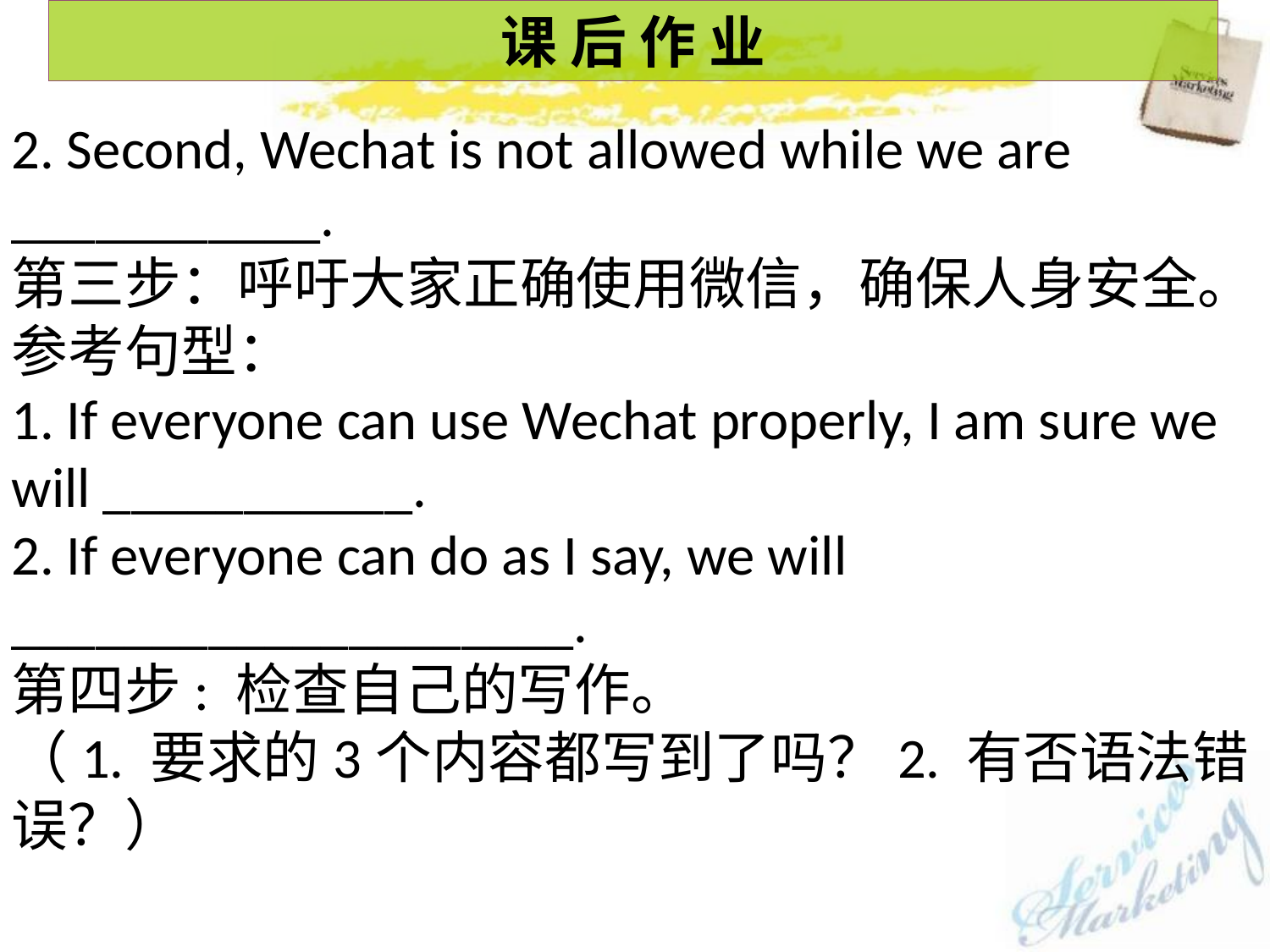

课 后 作 业
2. Second, Wechat is not allowed while we are ___________.
第三步：呼吁大家正确使用微信，确保人身安全。
参考句型：
1. If everyone can use Wechat properly, I am sure we will ___________.
2. If everyone can do as I say, we will ____________________.
第四步: 检查自己的写作。
（1. 要求的3个内容都写到了吗？2. 有否语法错误？）